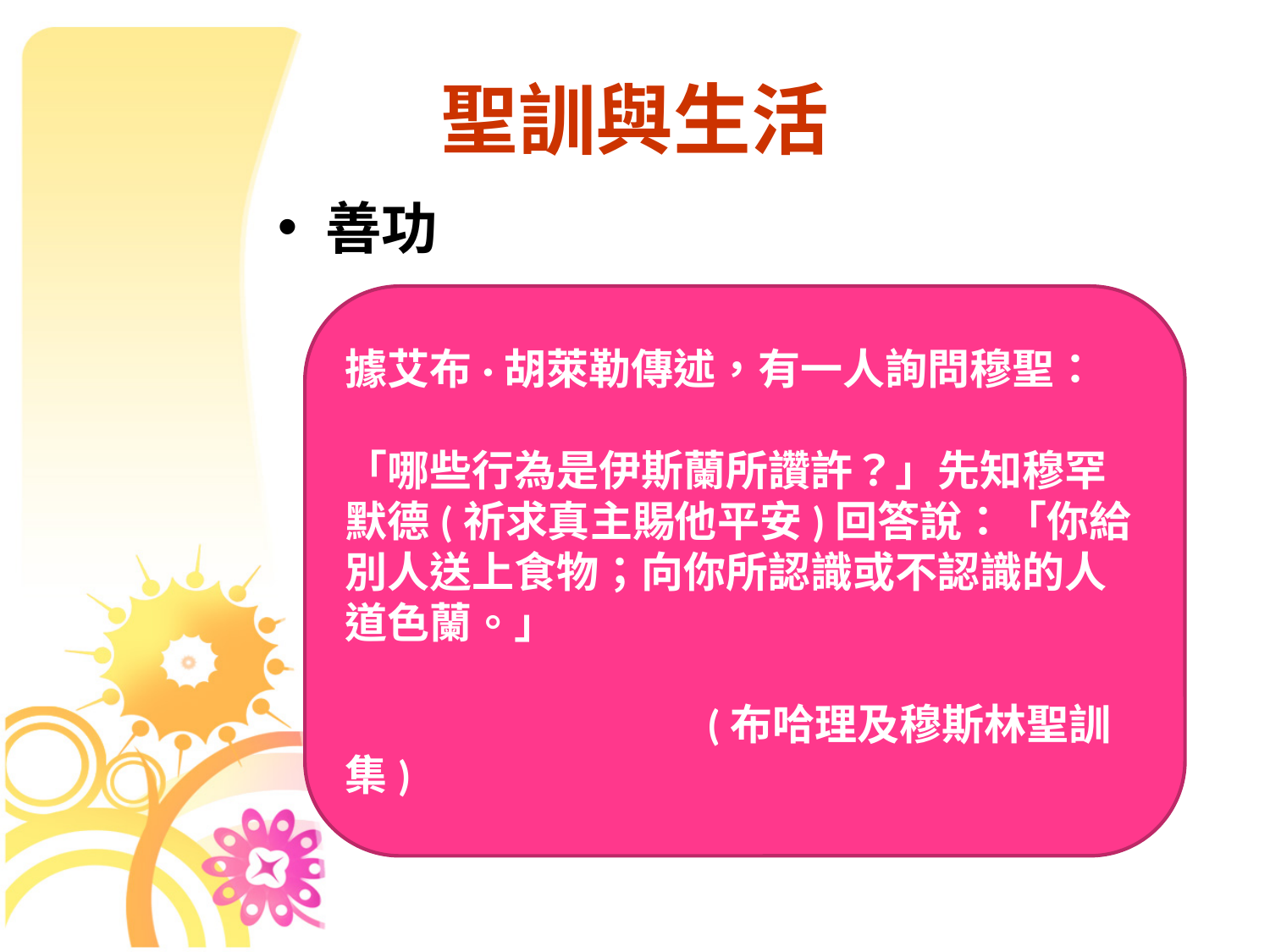

# 聖訓與生活
善功
據艾布·胡萊勒傳述，有一人詢問穆聖：

「哪些行為是伊斯蘭所讚許？」先知穆罕默德(祈求真主賜他平安)回答說：「你給別人送上食物；向你所認識或不認識的人道色蘭。」

                                      (布哈理及穆斯林聖訓集)